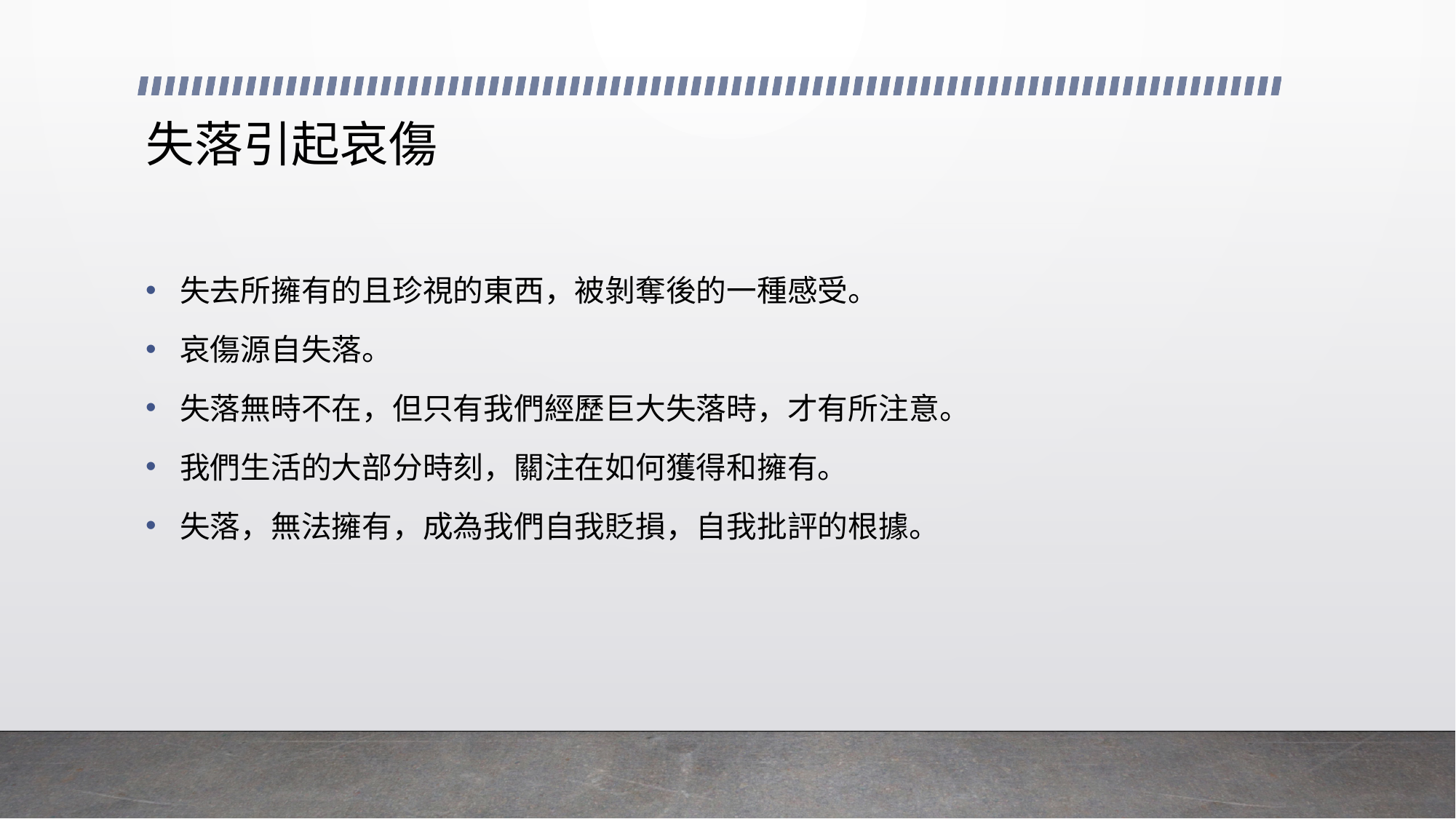

# 失落引起哀傷
失去所擁有的且珍視的東西，被剝奪後的一種感受。
哀傷源自失落。
失落無時不在，但只有我們經歷巨大失落時，才有所注意。
我們生活的大部分時刻，關注在如何獲得和擁有。
失落，無法擁有，成為我們自我貶損，自我批評的根據。